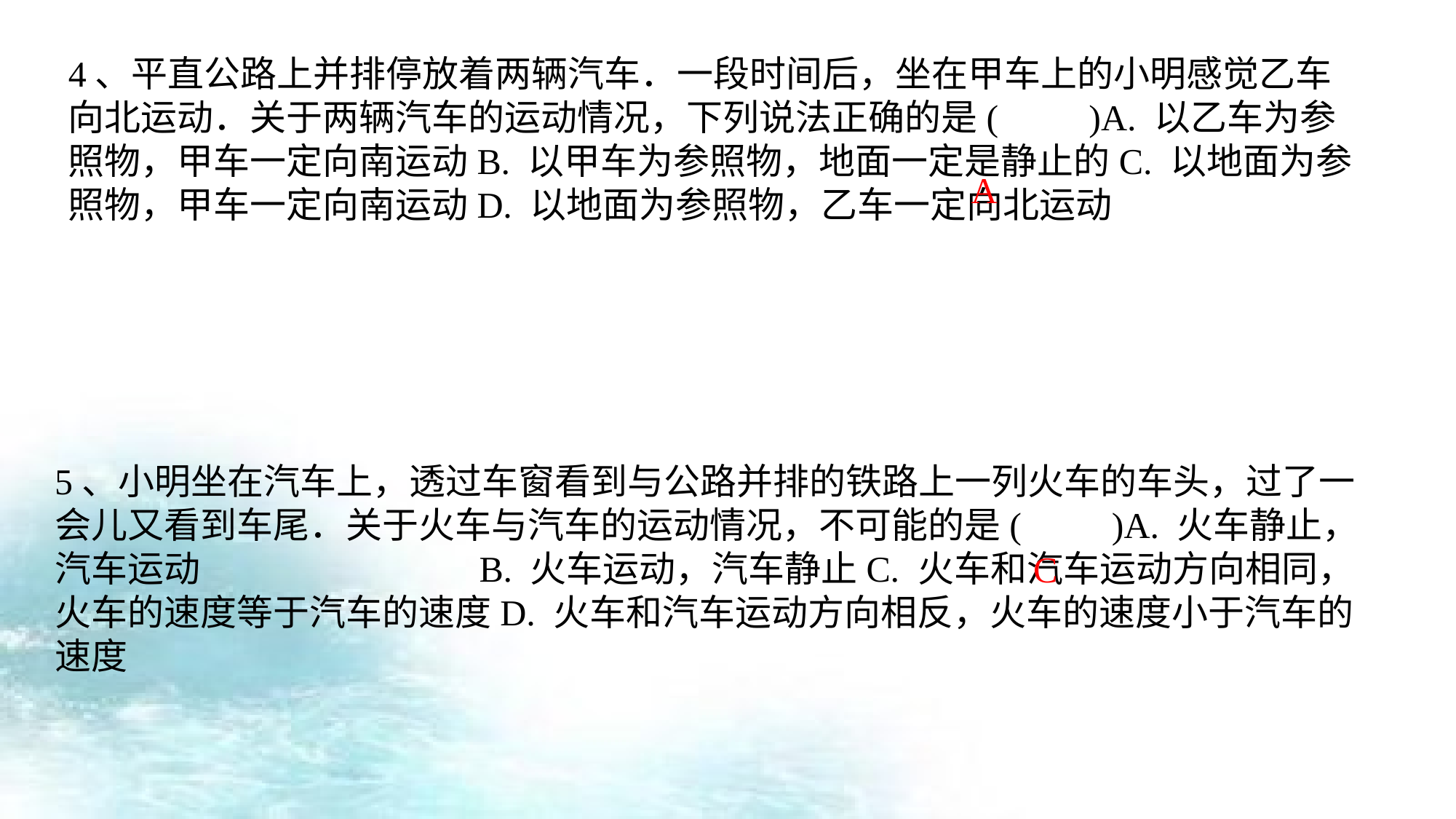

4、平直公路上并排停放着两辆汽车．一段时间后，坐在甲车上的小明感觉乙车向北运动．关于两辆汽车的运动情况，下列说法正确的是(　　)A. 以乙车为参照物，甲车一定向南运动B. 以甲车为参照物，地面一定是静止的C. 以地面为参照物，甲车一定向南运动D. 以地面为参照物，乙车一定向北运动

 A
5、小明坐在汽车上，透过车窗看到与公路并排的铁路上一列火车的车头，过了一会儿又看到车尾．关于火车与汽车的运动情况，不可能的是(　　)A. 火车静止，汽车运动                                 B. 火车运动，汽车静止C. 火车和汽车运动方向相同，火车的速度等于汽车的速度D. 火车和汽车运动方向相反，火车的速度小于汽车的速度

C